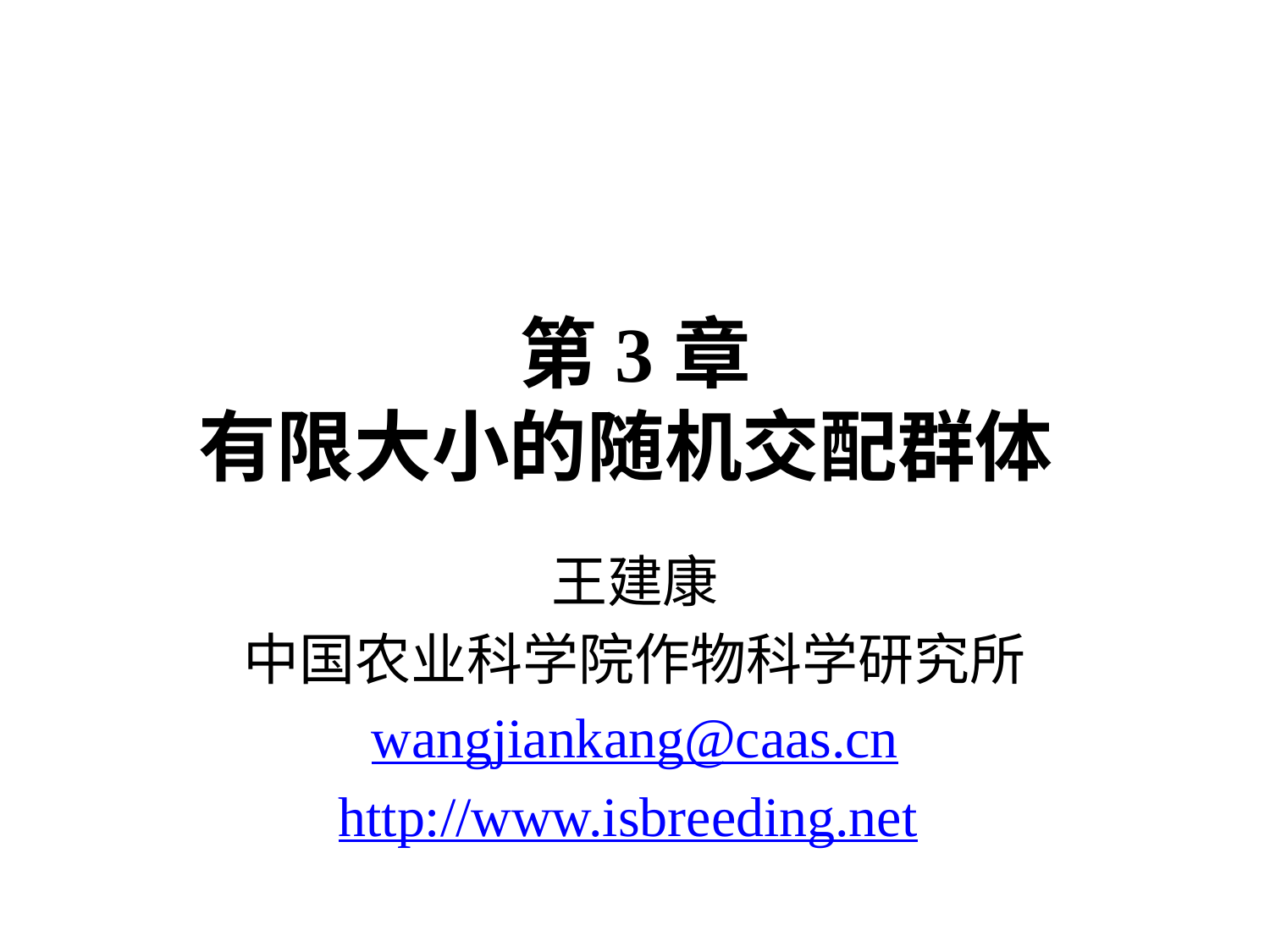

# 第3章 有限大小的随机交配群体
王建康
中国农业科学院作物科学研究所
wangjiankang@caas.cn
http://www.isbreeding.net